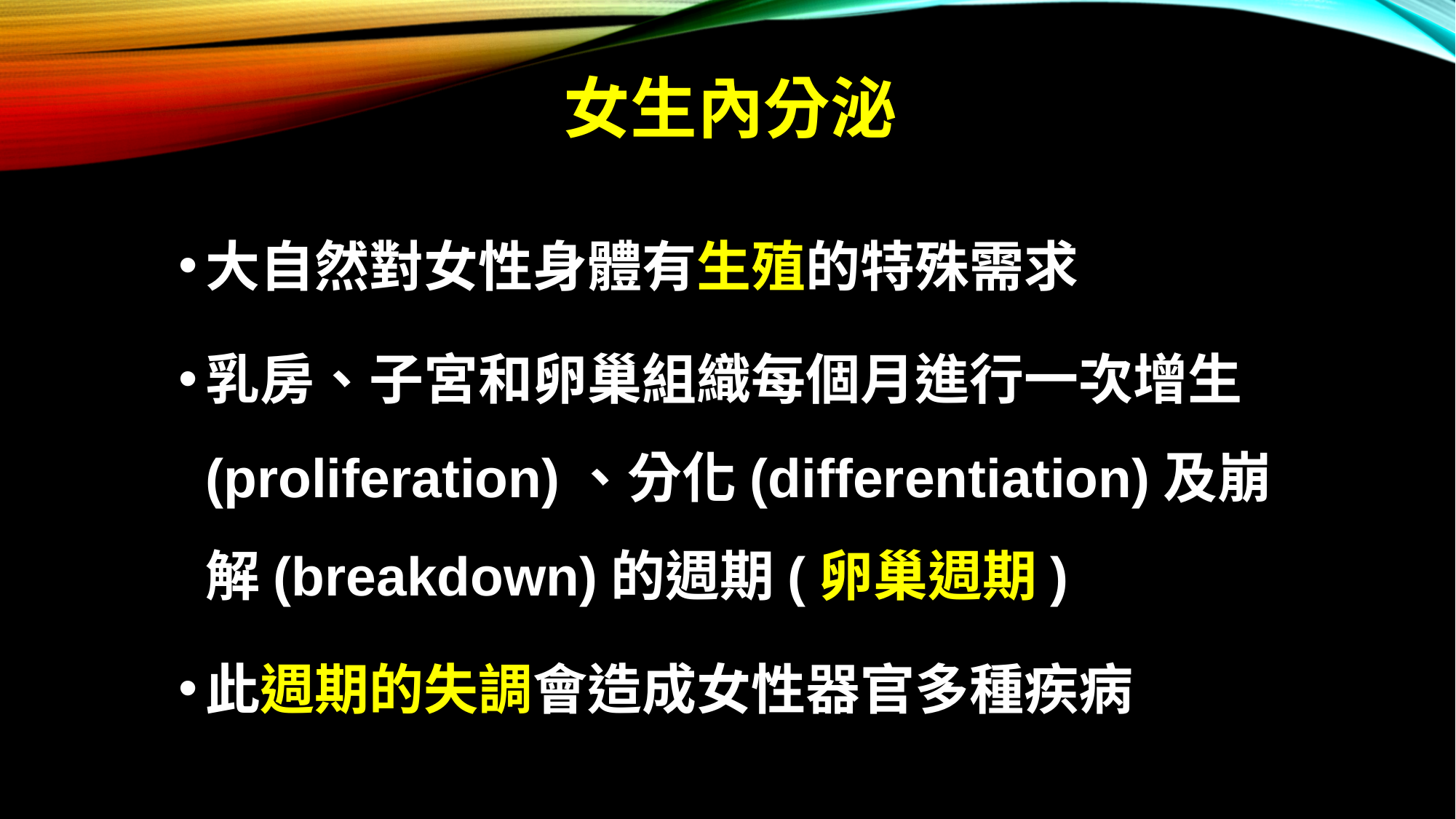

# 女生內分泌
大自然對女性身體有生殖的特殊需求
乳房、子宮和卵巢組織每個月進行一次增生(proliferation)、分化(differentiation)及崩解(breakdown)的週期(卵巢週期)
此週期的失調會造成女性器官多種疾病